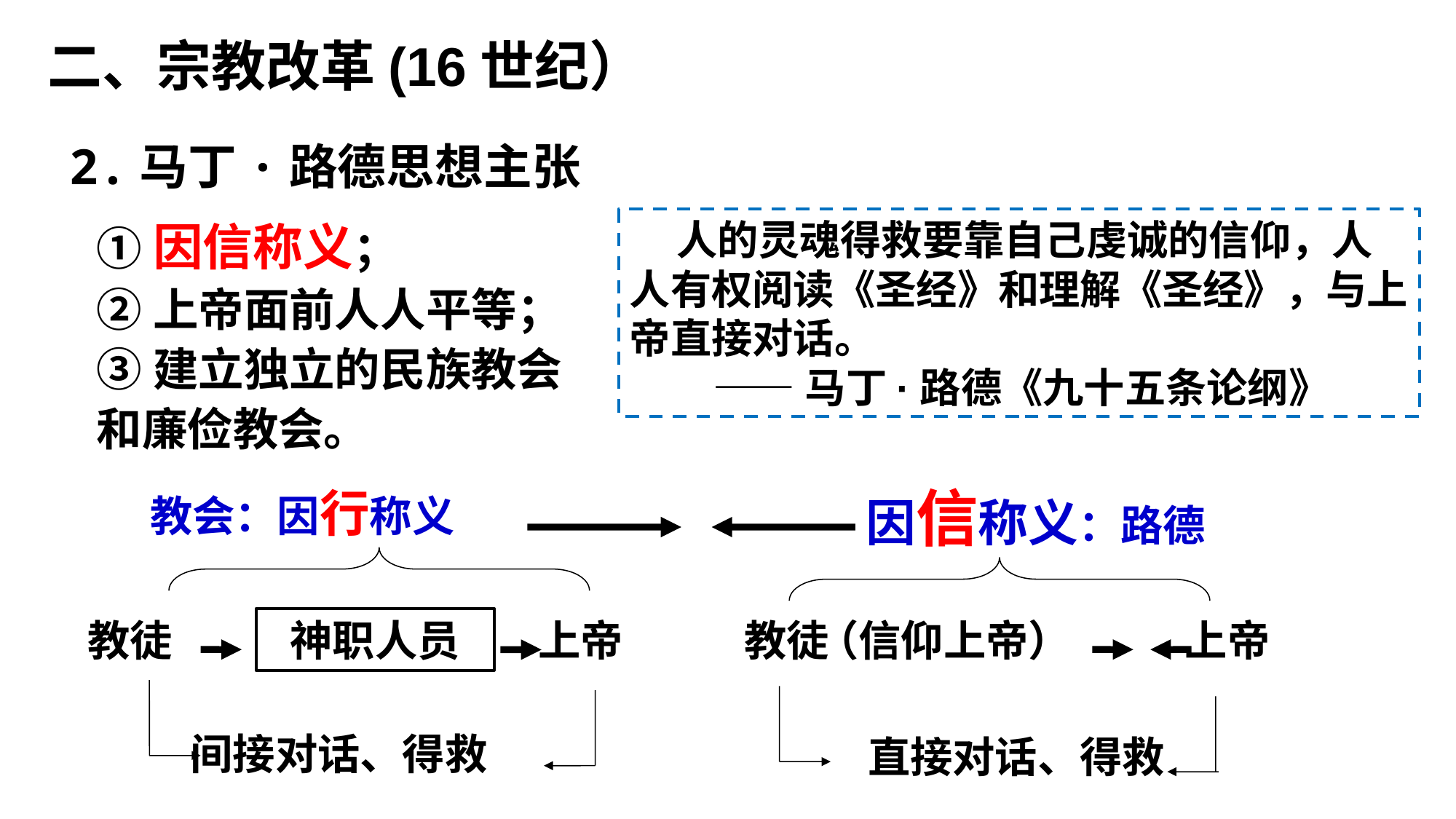

二、宗教改革(16世纪）
2.马丁·路德思想主张
①因信称义；
②上帝面前人人平等；
③建立独立的民族教会和廉俭教会。
    人的灵魂得救要靠自己虔诚的信仰，人人有权阅读《圣经》和理解《圣经》，与上帝直接对话。
         ——马丁·路德《九十五条论纲》

因信称义：路德
教会：因行称义

教徒
神职人员
上帝

   间接对话、得救

教徒
（信仰上帝）
上帝

   直接对话、得救